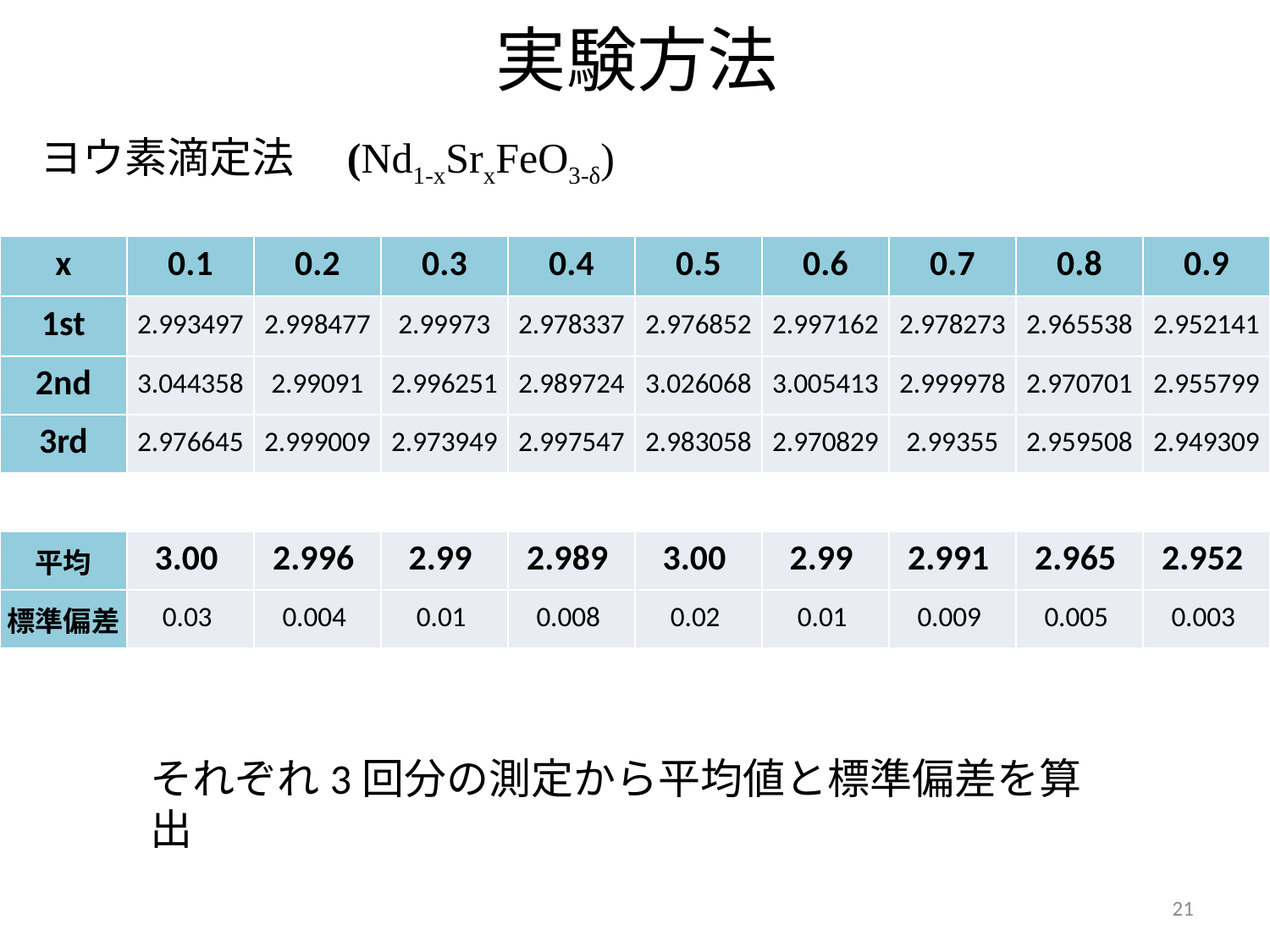

# 実験方法
ヨウ素滴定法　(Nd1-xSrxFeO3-δ)
| x | 0.1 | 0.2 | 0.3 | 0.4 | 0.5 | 0.6 | 0.7 | 0.8 | 0.9 |
| --- | --- | --- | --- | --- | --- | --- | --- | --- | --- |
| 1st | 2.993497 | 2.998477 | 2.99973 | 2.978337 | 2.976852 | 2.997162 | 2.978273 | 2.965538 | 2.952141 |
| 2nd | 3.044358 | 2.99091 | 2.996251 | 2.989724 | 3.026068 | 3.005413 | 2.999978 | 2.970701 | 2.955799 |
| 3rd | 2.976645 | 2.999009 | 2.973949 | 2.997547 | 2.983058 | 2.970829 | 2.99355 | 2.959508 | 2.949309 |
|  |  |  |  |  |  |  |  |  |  |
| 平均 | 3.00 | 2.996 | 2.99 | 2.989 | 3.00 | 2.99 | 2.991 | 2.965 | 2.952 |
| 標準偏差 | 0.03 | 0.004 | 0.01 | 0.008 | 0.02 | 0.01 | 0.009 | 0.005 | 0.003 |
それぞれ3回分の測定から平均値と標準偏差を算出
21